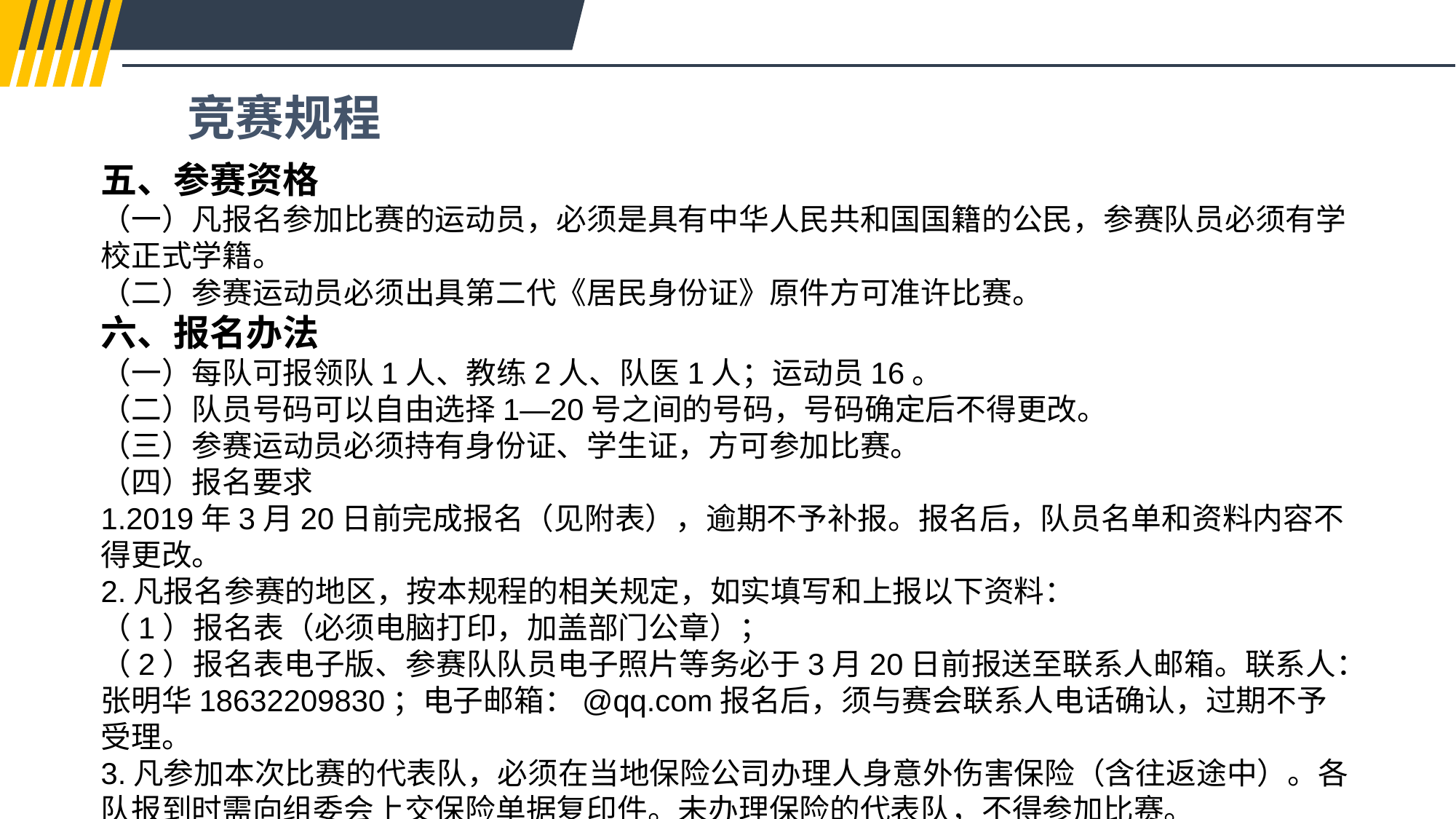

竞赛规程
五、参赛资格
（一）凡报名参加比赛的运动员，必须是具有中华人民共和国国籍的公民，参赛队员必须有学校正式学籍。
（二）参赛运动员必须出具第二代《居民身份证》原件方可准许比赛。
六、报名办法
（一）每队可报领队1人、教练2人、队医1人；运动员16。
（二）队员号码可以自由选择1—20号之间的号码，号码确定后不得更改。
（三）参赛运动员必须持有身份证、学生证，方可参加比赛。
（四）报名要求
1.2019年3月20日前完成报名（见附表），逾期不予补报。报名后，队员名单和资料内容不得更改。
2.凡报名参赛的地区，按本规程的相关规定，如实填写和上报以下资料：
（1）报名表（必须电脑打印，加盖部门公章）；
（2）报名表电子版、参赛队队员电子照片等务必于3月20日前报送至联系人邮箱。联系人：张明华18632209830；电子邮箱：@qq.com报名后，须与赛会联系人电话确认，过期不予受理。
3.凡参加本次比赛的代表队，必须在当地保险公司办理人身意外伤害保险（含往返途中）。各队报到时需向组委会上交保险单据复印件。未办理保险的代表队，不得参加比赛。